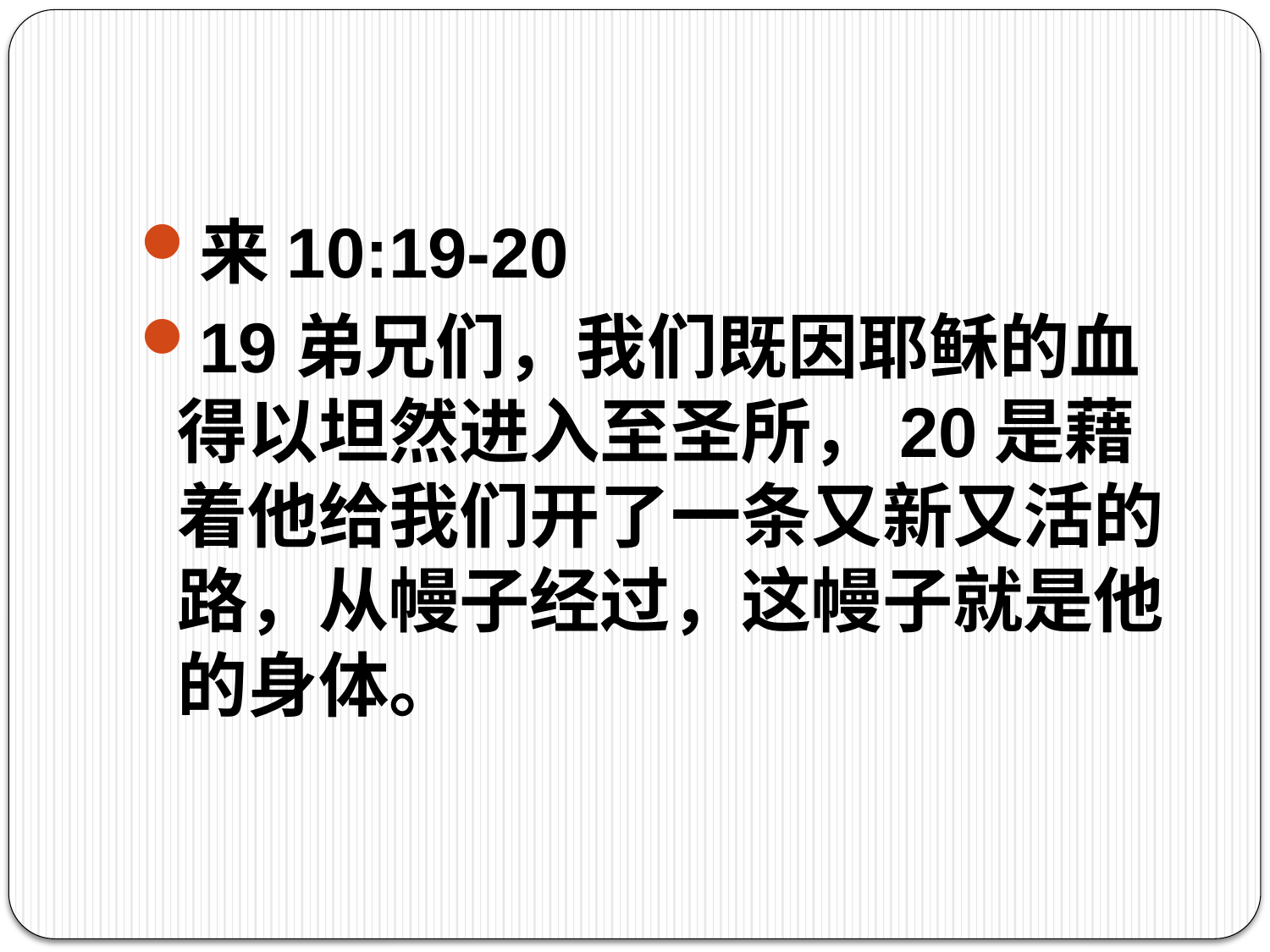

#
来10:19-20
19弟兄们，我们既因耶稣的血得以坦然进入至圣所，20是藉着他给我们开了一条又新又活的路，从幔子经过，这幔子就是他的身体。